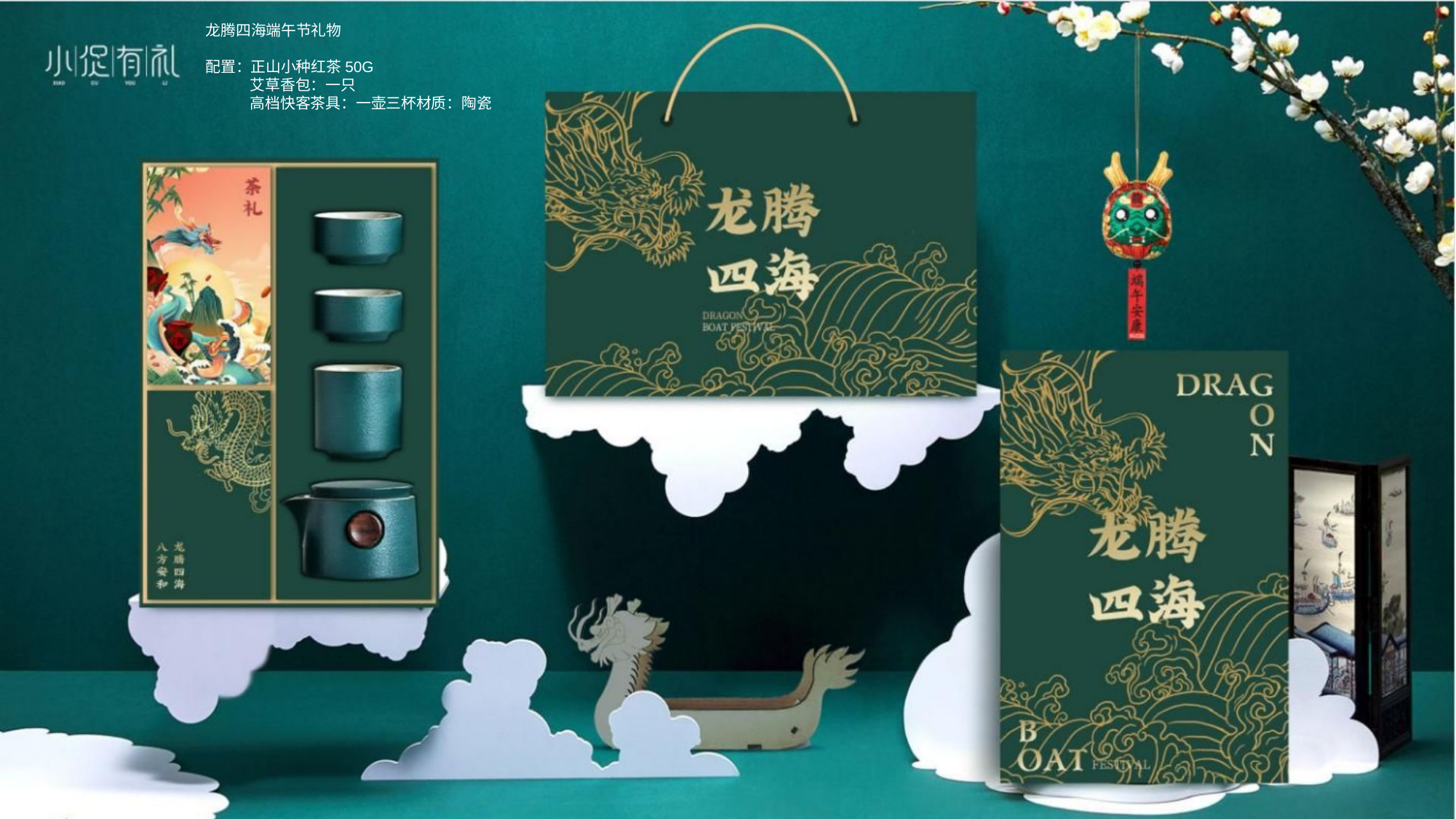

龙腾四海端午节礼物
配置：正山小种红茶50G
艾草香包：一只
高档快客茶具：一壶三杯材质：陶瓷